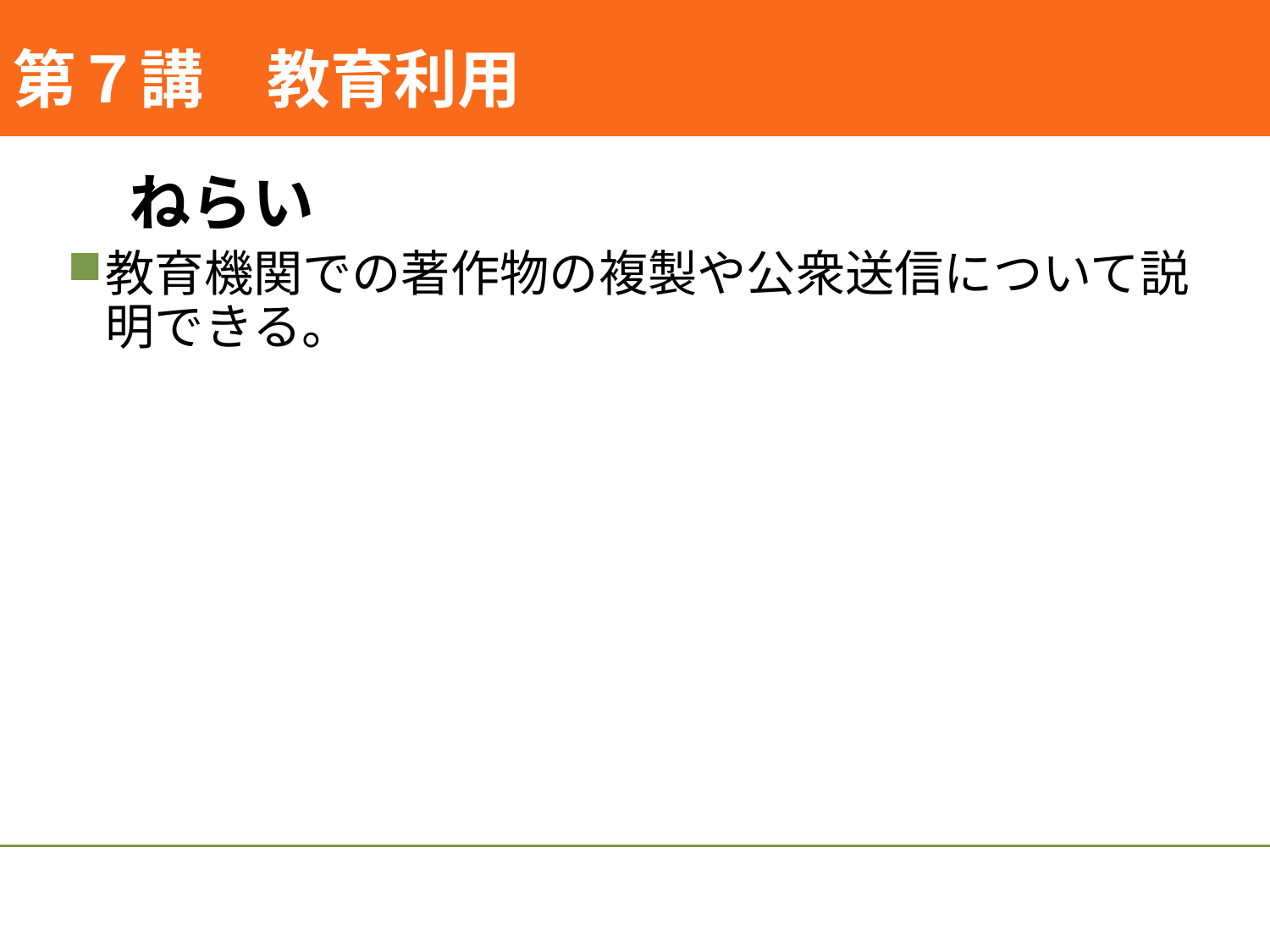

#
第７講　教育利用
　ねらい
教育機関での著作物の複製や公衆送信について説明できる。